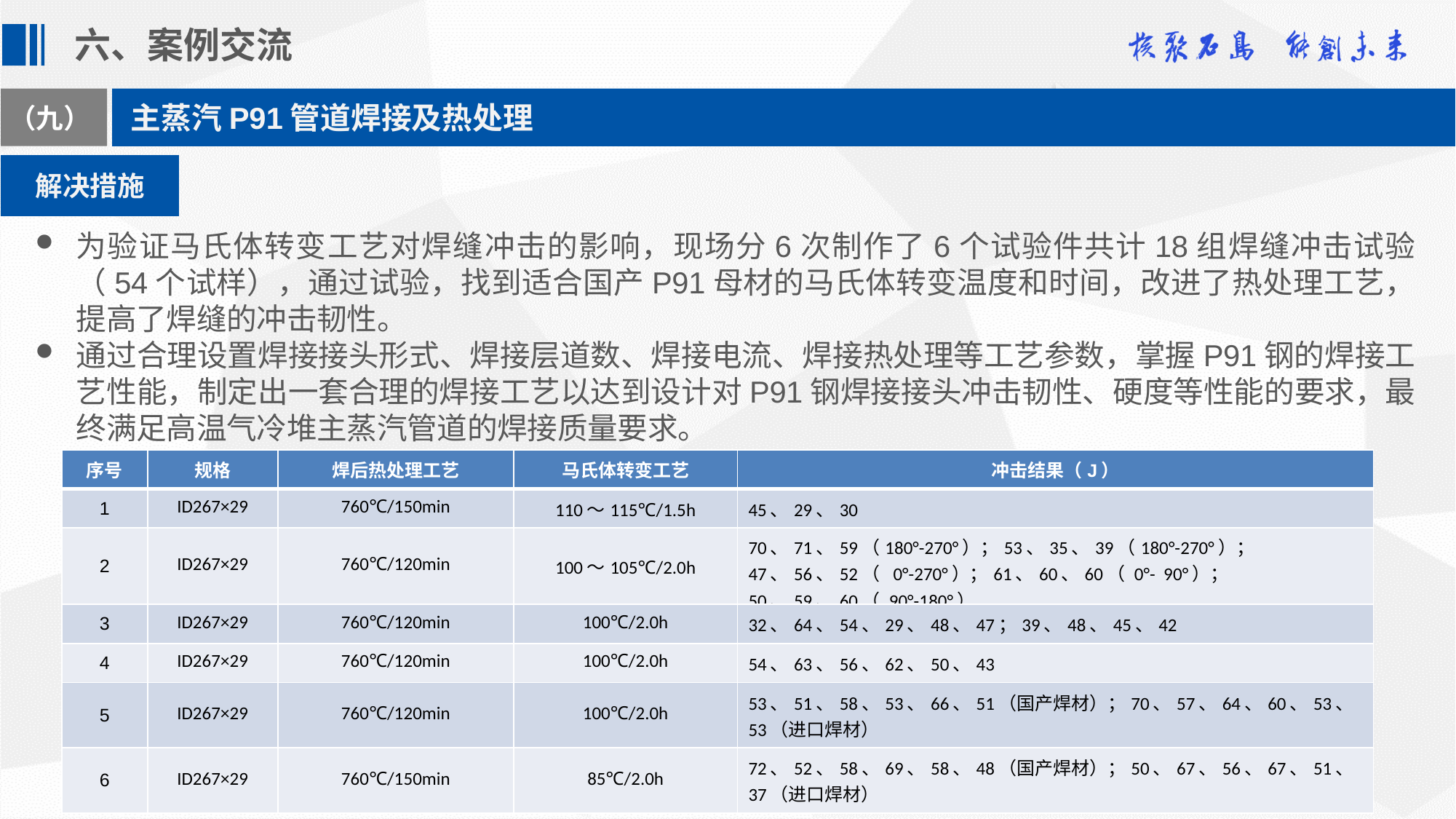

六、案例交流

（九）
主蒸汽P91管道焊接及热处理
解决措施
为验证马氏体转变工艺对焊缝冲击的影响，现场分6次制作了6个试验件共计18组焊缝冲击试验（54个试样），通过试验，找到适合国产P91母材的马氏体转变温度和时间，改进了热处理工艺，提高了焊缝的冲击韧性。
通过合理设置焊接接头形式、焊接层道数、焊接电流、焊接热处理等工艺参数，掌握P91钢的焊接工艺性能，制定出一套合理的焊接工艺以达到设计对P91钢焊接接头冲击韧性、硬度等性能的要求，最终满足高温气冷堆主蒸汽管道的焊接质量要求。
| 序号 | 规格 | 焊后热处理工艺 | 马氏体转变工艺 | 冲击结果（J） |
| --- | --- | --- | --- | --- |
| 1 | ID267×29 | 760℃/150min | 110～115℃/1.5h | 45、29、30 |
| 2 | ID267×29 | 760℃/120min | 100～105℃/2.0h | 70、71、59（180°-270°）；53、35、39（180°-270°）；47、56、52（ 0°-270°）；61、60、60（ 0°- 90°）；50、59、60（ 90°-180°） |
| 3 | ID267×29 | 760℃/120min | 100℃/2.0h | 32、64、54、29、48、47；39、48、45、42 |
| 4 | ID267×29 | 760℃/120min | 100℃/2.0h | 54、63、56、62、50、43 |
| 5 | ID267×29 | 760℃/120min | 100℃/2.0h | 53、51、58、53、66、51（国产焊材）；70、57、64、60、53、53（进口焊材） |
| 6 | ID267×29 | 760℃/150min | 85℃/2.0h | 72、52、58、69、58、48（国产焊材）；50、67、56、67、51、37（进口焊材） |